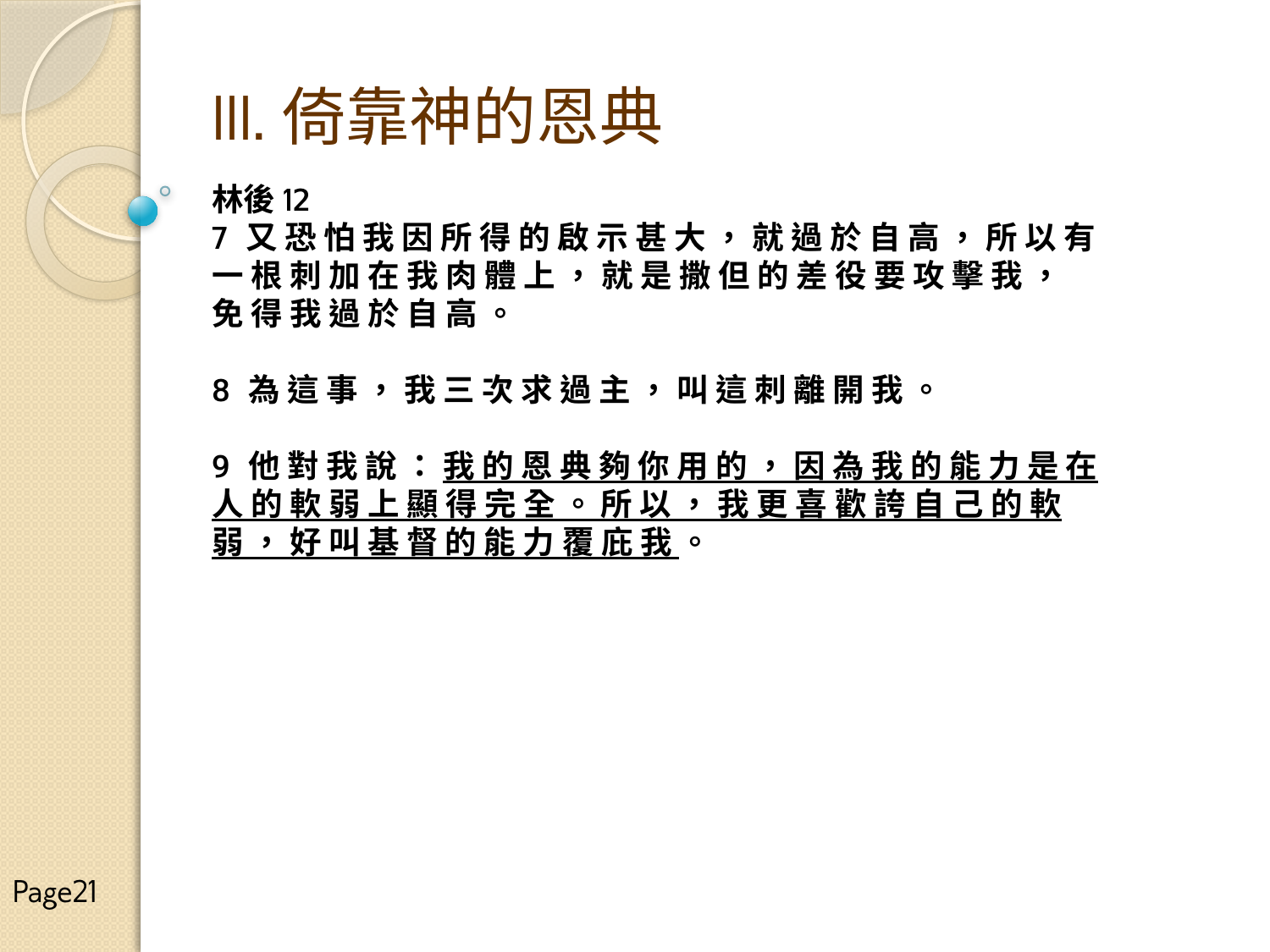

III.倚靠神的恩典
林後12
7 又 恐 怕 我 因 所 得 的 啟 示 甚 大 ， 就 過 於 自 高 ， 所 以 有 一 根 刺 加 在 我 肉 體 上 ， 就 是 撒 但 的 差 役 要 攻 擊 我 ， 免 得 我 過 於 自 高 。

8 為 這 事 ， 我 三 次 求 過 主 ， 叫 這 刺 離 開 我 。

9 他 對 我 說 ： 我 的 恩 典 夠 你 用 的 ， 因 為 我 的 能 力 是 在 人 的 軟 弱 上 顯 得 完 全 。 所 以 ， 我 更 喜 歡 誇 自 己 的 軟 弱 ， 好 叫 基 督 的 能 力 覆 庇 我 。

Page21